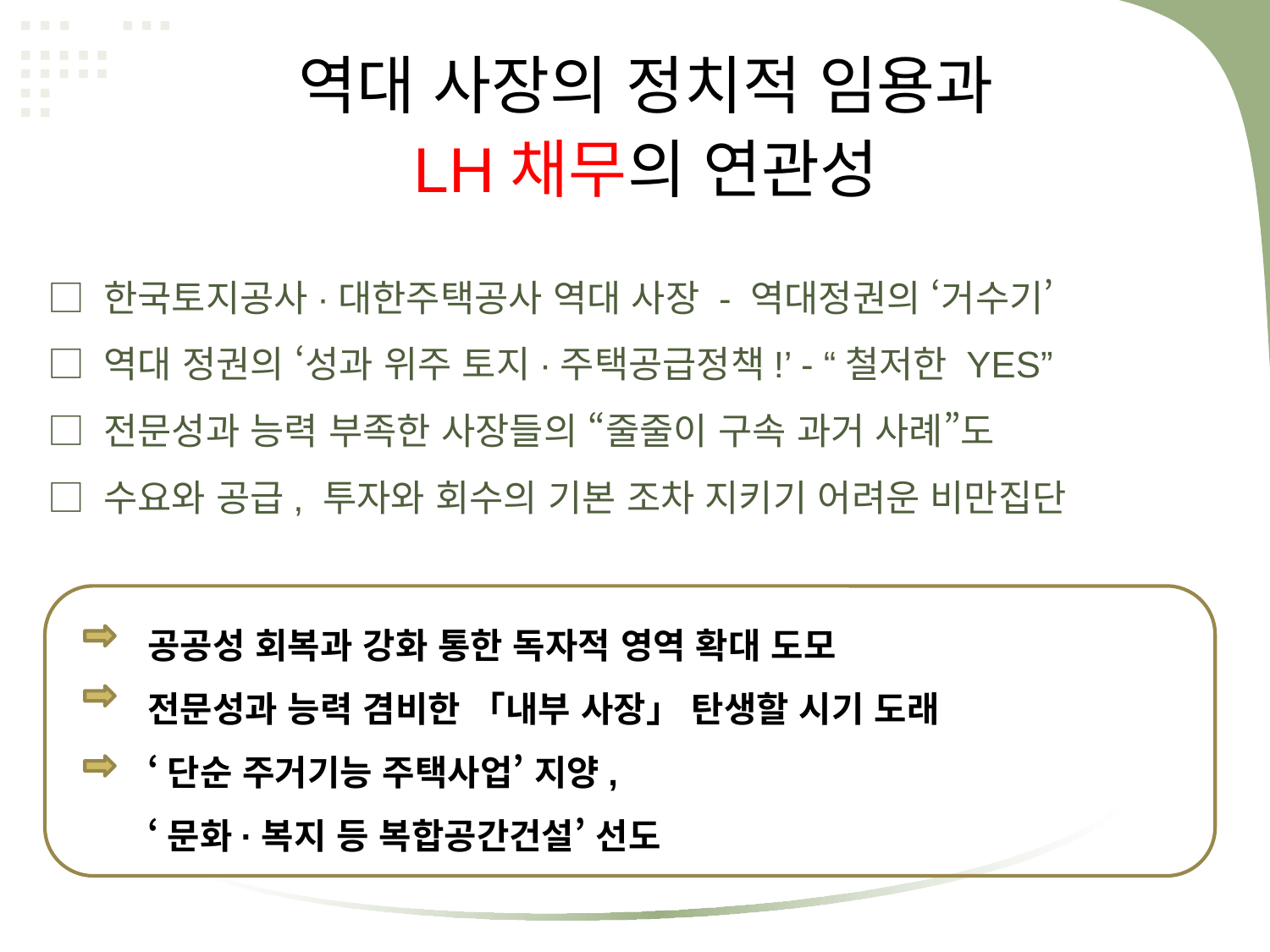

역대 사장의 정치적 임용과
LH채무의 연관성
□ 한국토지공사·대한주택공사 역대 사장 - 역대정권의 ‘거수기’
□ 역대 정권의 ‘성과 위주 토지·주택공급정책!’ - “철저한 YES”
□ 전문성과 능력 부족한 사장들의 “줄줄이 구속 과거 사례”도
□ 수요와 공급, 투자와 회수의 기본 조차 지키기 어려운 비만집단

공공성 회복과 강화 통한 독자적 영역 확대 도모
전문성과 능력 겸비한 「내부 사장」 탄생할 시기 도래
‘단순 주거기능 주택사업’ 지양,
‘문화·복지 등 복합공간건설’ 선도